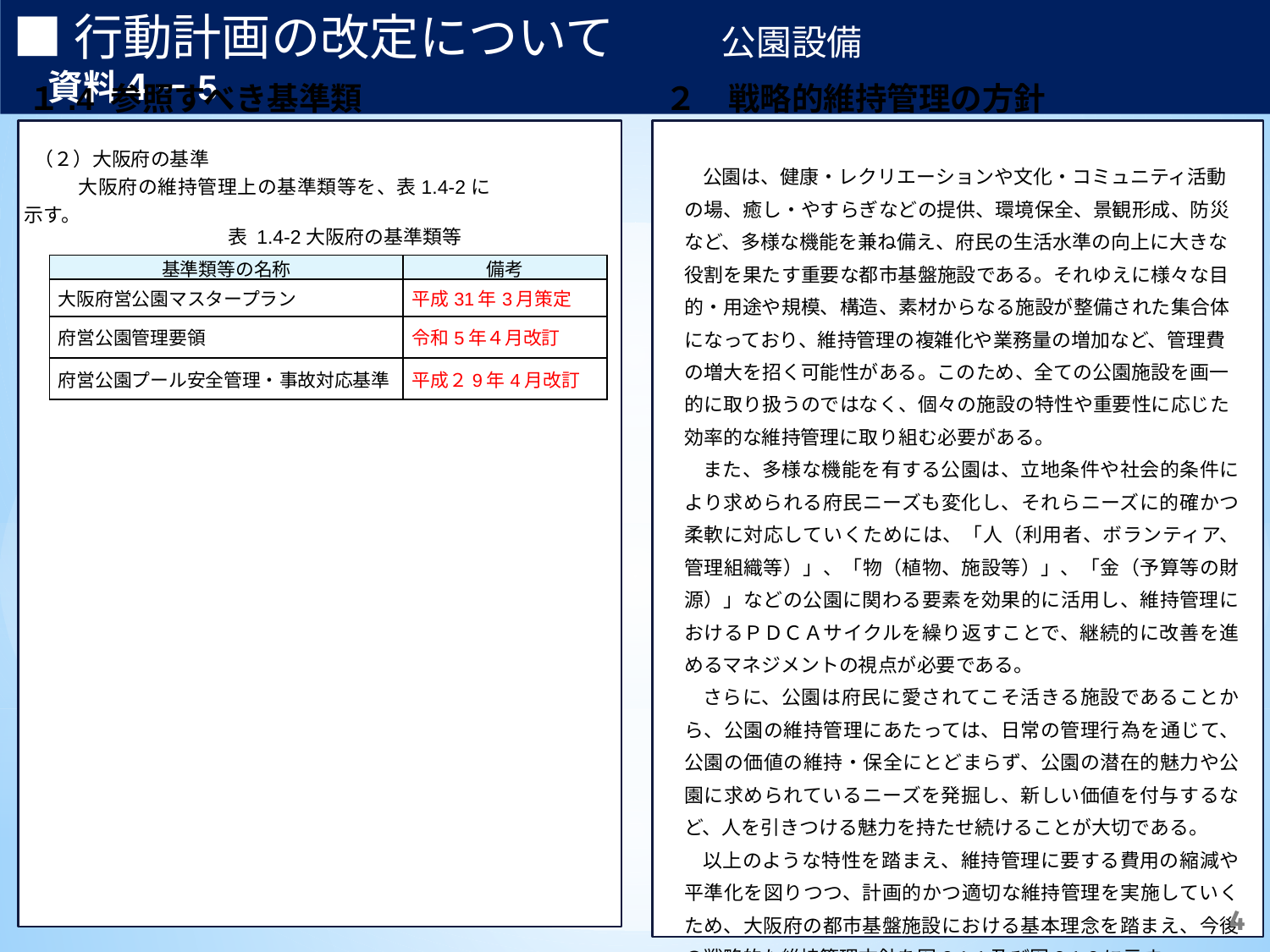

■行動計画の改定について　　　公園設備　　　　　　　　　　　　資料４－5
２　戦略的維持管理の方針
１.4 参照すべき基準類
【補足】	体制は主に行っている実施主体を記載しており、これによらない場合もある。
※1	日常点検の頻度は当該路線により異なり、交通量2万台/日以上の路線では週2回、それ以外では週1回の頻度で実施。
※2	臨時的に行う緊急点検等は必要に応じて随意実施。

【補足】	体制は主に行っている実施主体を記載しており、これによらない場合もある。
※1	日常点検の頻度は当該路線により異なり、交通量2万台/日以上の路線では週2回、それ以外では週1回の頻度で実施。
※2	臨時的に行う緊急点検等は必要に応じて随意実施。

（２）大阪府の基準
　 　大阪府の維持管理上の基準類等を、表1.4-2に示す。
公園は、健康・レクリエーションや文化・コミュニティ活動の場、癒し・やすらぎなどの提供、環境保全、景観形成、防災など、多様な機能を兼ね備え、府民の生活水準の向上に大きな役割を果たす重要な都市基盤施設である。それゆえに様々な目的・用途や規模、構造、素材からなる施設が整備された集合体になっており、維持管理の複雑化や業務量の増加など、管理費の増大を招く可能性がある。このため、全ての公園施設を画一的に取り扱うのではなく、個々の施設の特性や重要性に応じた効率的な維持管理に取り組む必要がある。
また、多様な機能を有する公園は、立地条件や社会的条件により求められる府民ニーズも変化し、それらニーズに的確かつ柔軟に対応していくためには、「人（利用者、ボランティア、管理組織等）」、「物（植物、施設等）」、「金（予算等の財源）」などの公園に関わる要素を効果的に活用し、維持管理におけるＰＤＣＡサイクルを繰り返すことで、継続的に改善を進めるマネジメントの視点が必要である。
さらに、公園は府民に愛されてこそ活きる施設であることから、公園の維持管理にあたっては、日常の管理行為を通じて、公園の価値の維持・保全にとどまらず、公園の潜在的魅力や公園に求められているニーズを発掘し、新しい価値を付与するなど、人を引きつける魅力を持たせ続けることが大切である。
以上のような特性を踏まえ、維持管理に要する費用の縮減や平準化を図りつつ、計画的かつ適切な維持管理を実施していくため、大阪府の都市基盤施設における基本理念を踏まえ、今後の戦略的な維持管理方針を図2.1-1及び図2.1-2に示す。
表 1.4-2大阪府の基準類等
| 基準類等の名称 | 備考 |
| --- | --- |
| 大阪府営公園マスタープラン | 平成31年3月策定 |
| 府営公園管理要領 | 令和5年４月改訂 |
| 府営公園プール安全管理・事故対応基準 | 平成２9年4月改訂 |
4
4